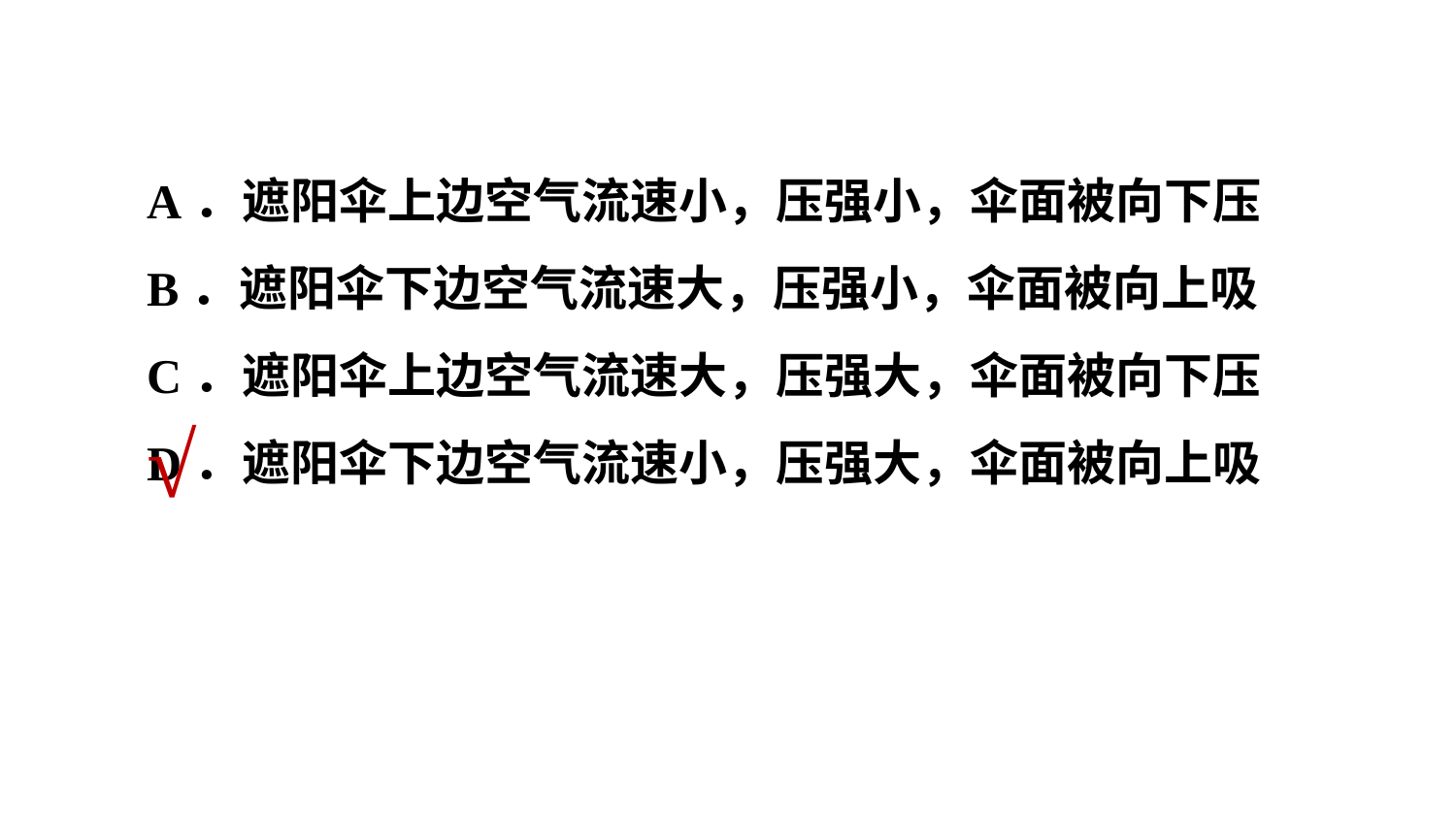

A．遮阳伞上边空气流速小，压强小，伞面被向下压
B．遮阳伞下边空气流速大，压强小，伞面被向上吸
C．遮阳伞上边空气流速大，压强大，伞面被向下压
D．遮阳伞下边空气流速小，压强大，伞面被向上吸
√